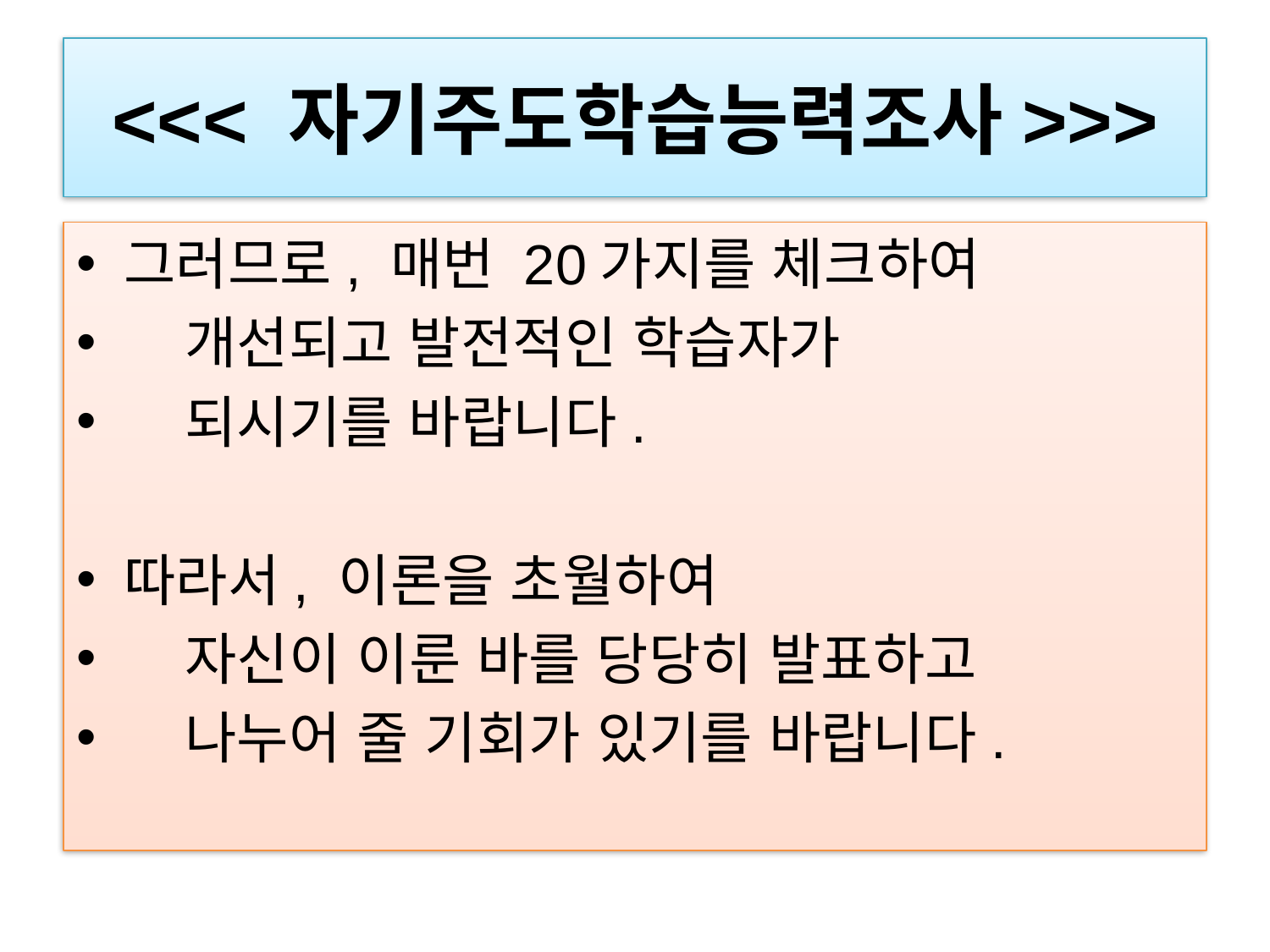

# <<< 자기주도학습능력조사>>>
그러므로, 매번 20가지를 체크하여
   개선되고 발전적인 학습자가
   되시기를 바랍니다.

따라서, 이론을 초월하여
   자신이 이룬 바를 당당히 발표하고
   나누어 줄 기회가 있기를 바랍니다.